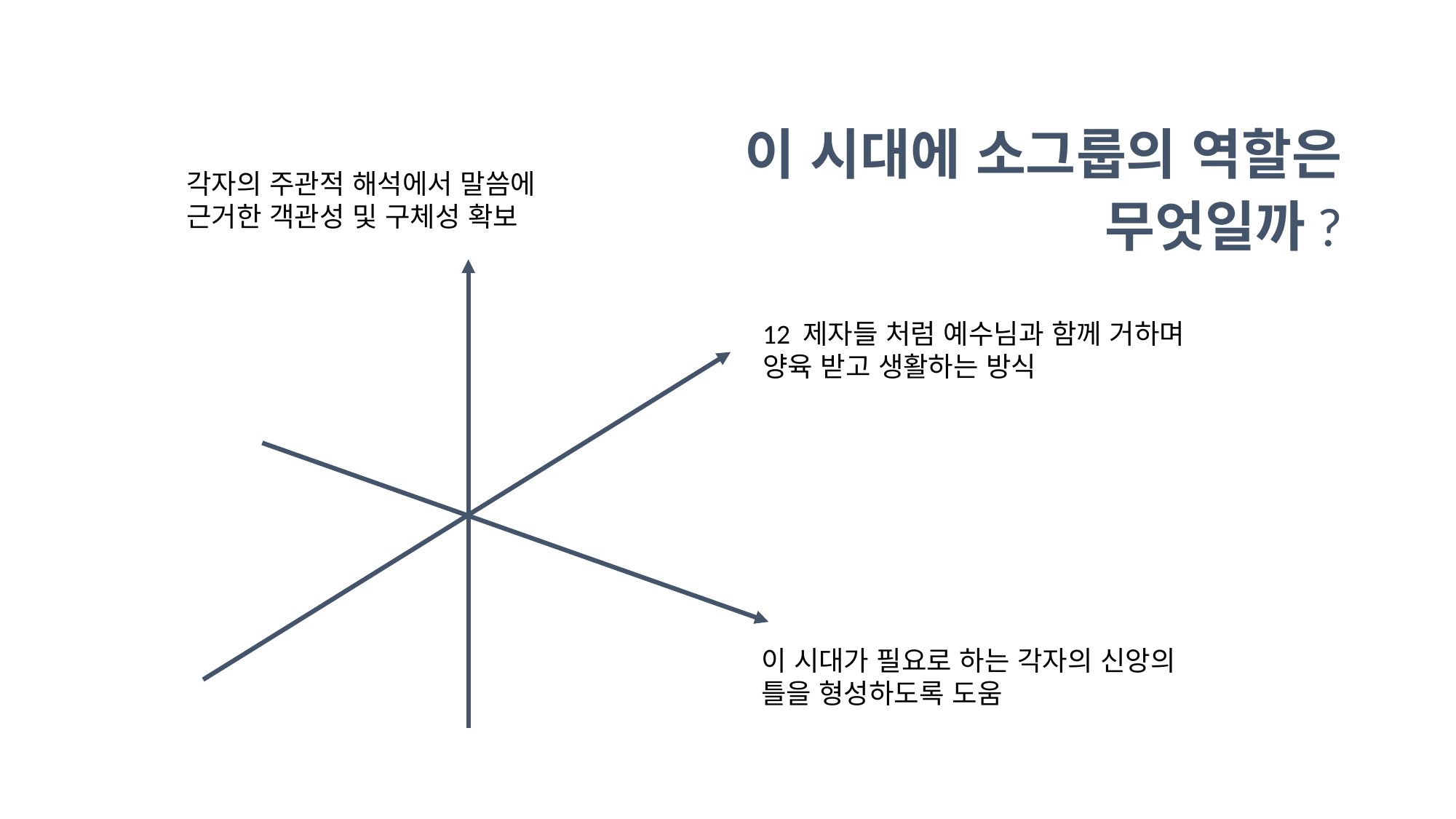

# 이 시대에 소그룹의 역할은 무엇일까?
각자의 주관적 해석에서 말씀에 근거한 객관성 및 구체성 확보
12 제자들 처럼 예수님과 함께 거하며 양육 받고 생활하는 방식
이 시대가 필요로 하는 각자의 신앙의 틀을 형성하도록 도움